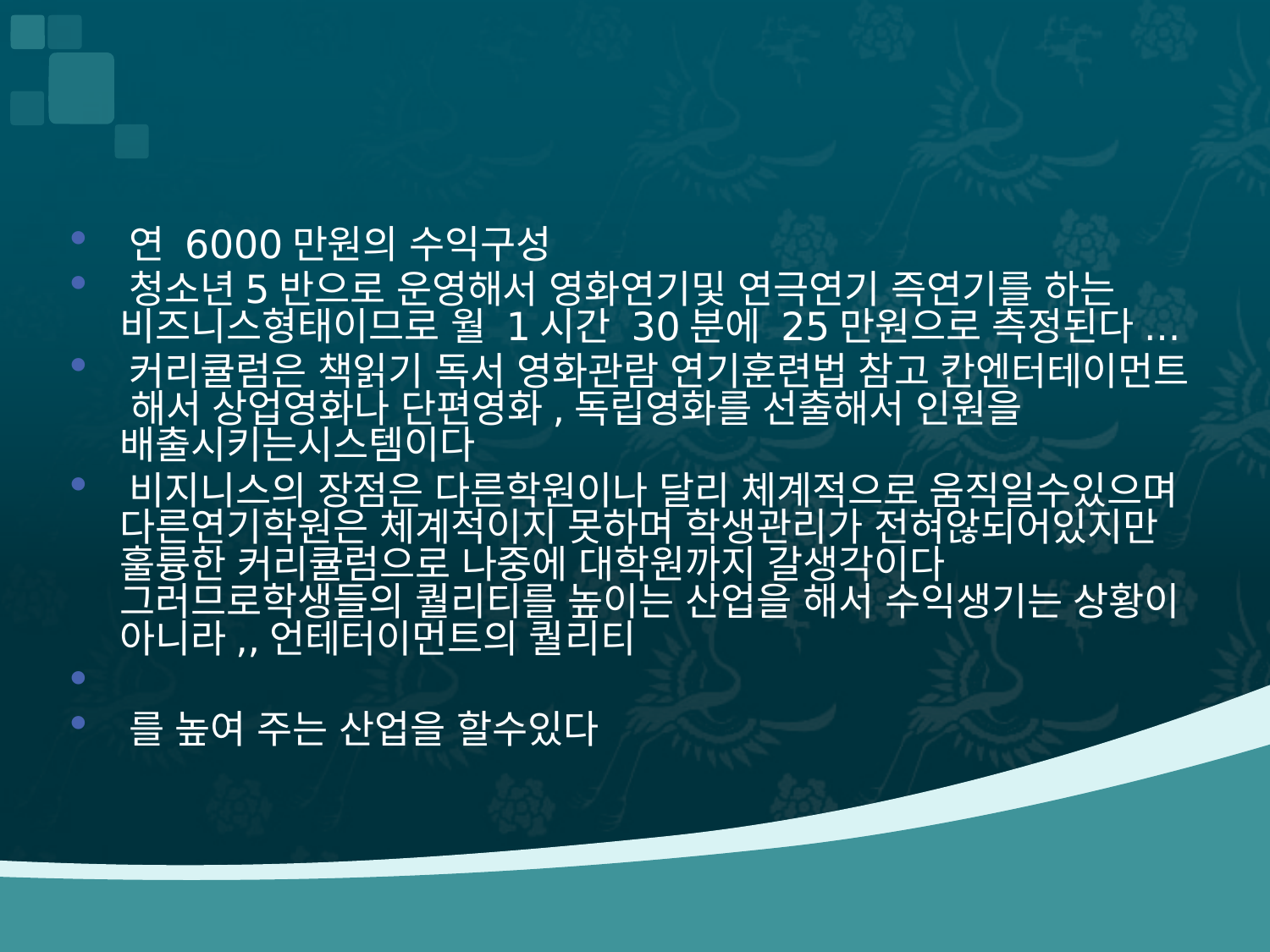

#
⁠연 6000만원의 수익구성
⁠청소년5반으로 운영해서 영화연기및 연극연기 즉연기를 하는 비즈니스형태이므로 월 1시간 30분에 25만원으로 측정된다...
⁠커리큘럼은 책읽기 독서 영화관람 연기훈련법 참고 칸엔터테이먼트 해서 상업영화나 단편영화,독립영화를 선출해서 인원을 배출시키는시스템이다
⁠비지니스의 장점은 다른학원이나 달리 체계적으로 움직일수있으며 다른연기학원은 체계적이지 못하며 학생관리가 전혀않되어있지만 훌륭한 커리큘럼으로 나중에 대학원까지 갈생각이다 그러므로학생들의 퀄리티를 높이는 산업을 해서 수익생기는 상황이 아니라,,언테터이먼트의 퀄리티
⁠
⁠를 높여 주는 산업을 할수있다